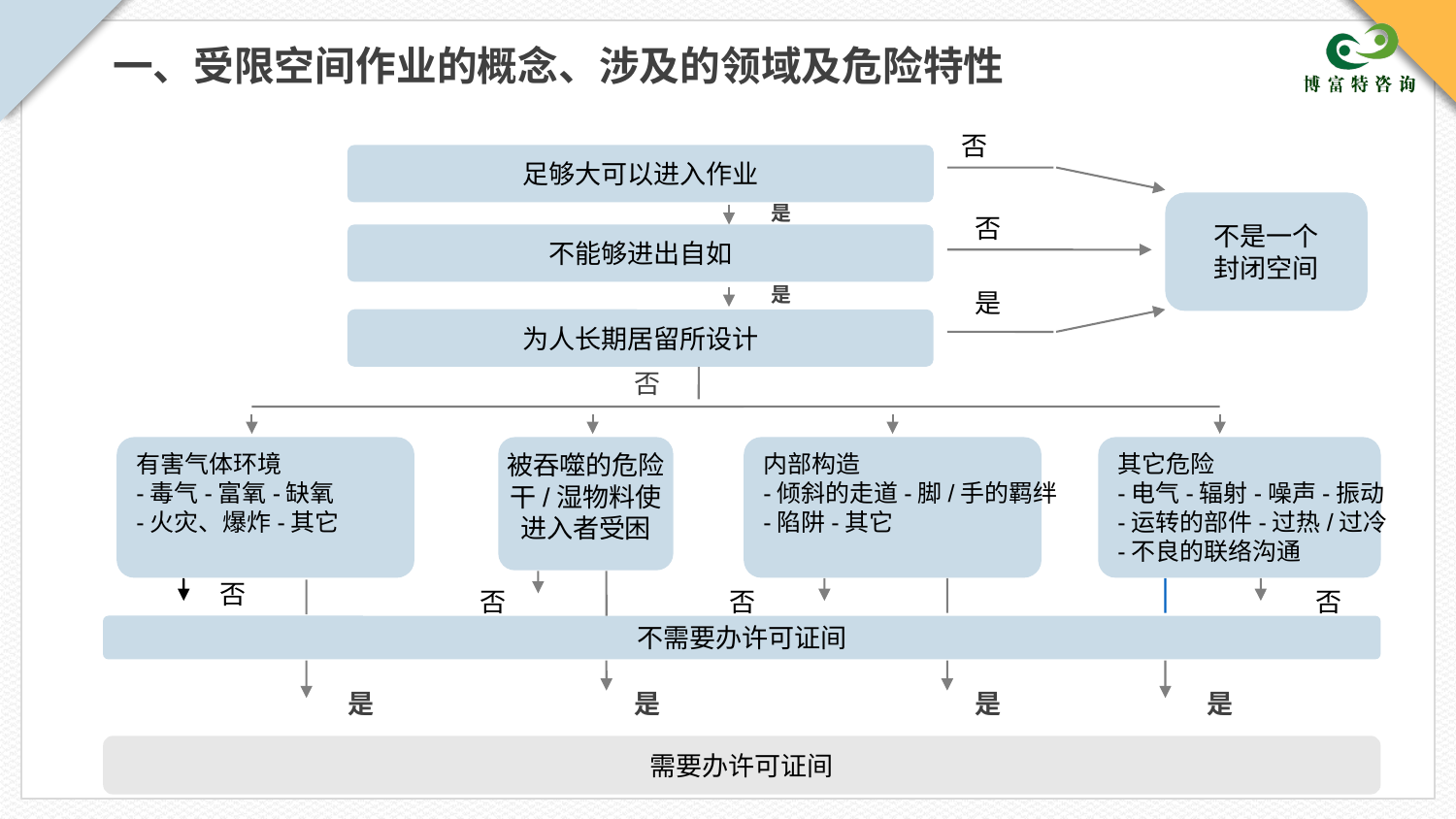

一、受限空间作业的概念、涉及的领域及危险特性
否
足够大可以进入作业

不是一个
封闭空间
是

否
不能够进出自如

是
是

为人长期居留所设计

否

有害气体环境
-毒气-富氧-缺氧
-火灾、爆炸-其它
被吞噬的危险
干/湿物料使
进入者受困
内部构造
-倾斜的走道-脚/手的羁绊
-陷阱-其它
其它危险
-电气-辐射-噪声-振动
-运转的部件-过热/过冷
-不良的联络沟通
否

否
否

否

不需要办许可证间

是
是
是
是
需要办许可证间